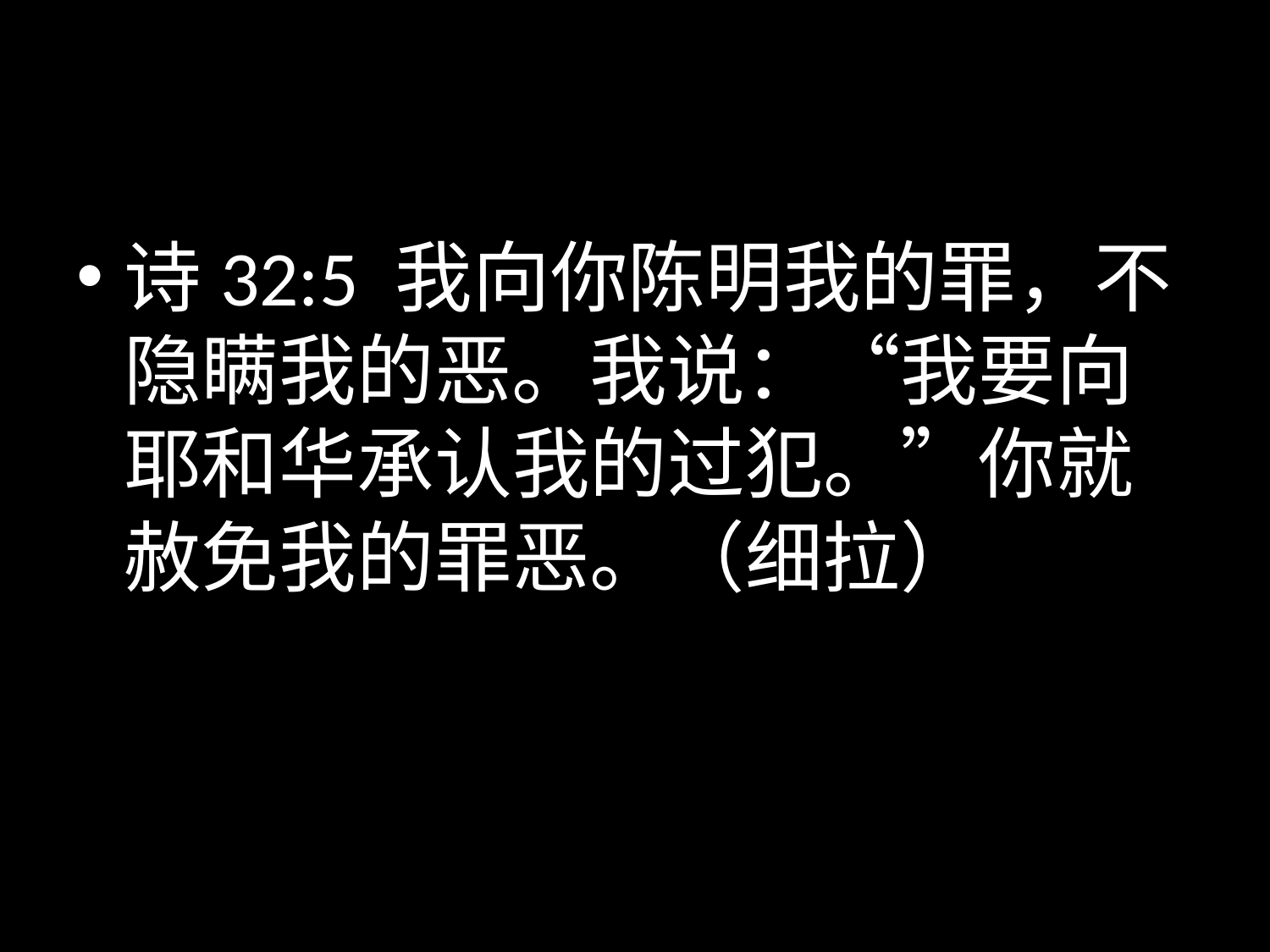

#
诗32:5 我向你陈明我的罪，不隐瞒我的恶。我说：“我要向耶和华承认我的过犯。”你就赦免我的罪恶。（细拉）